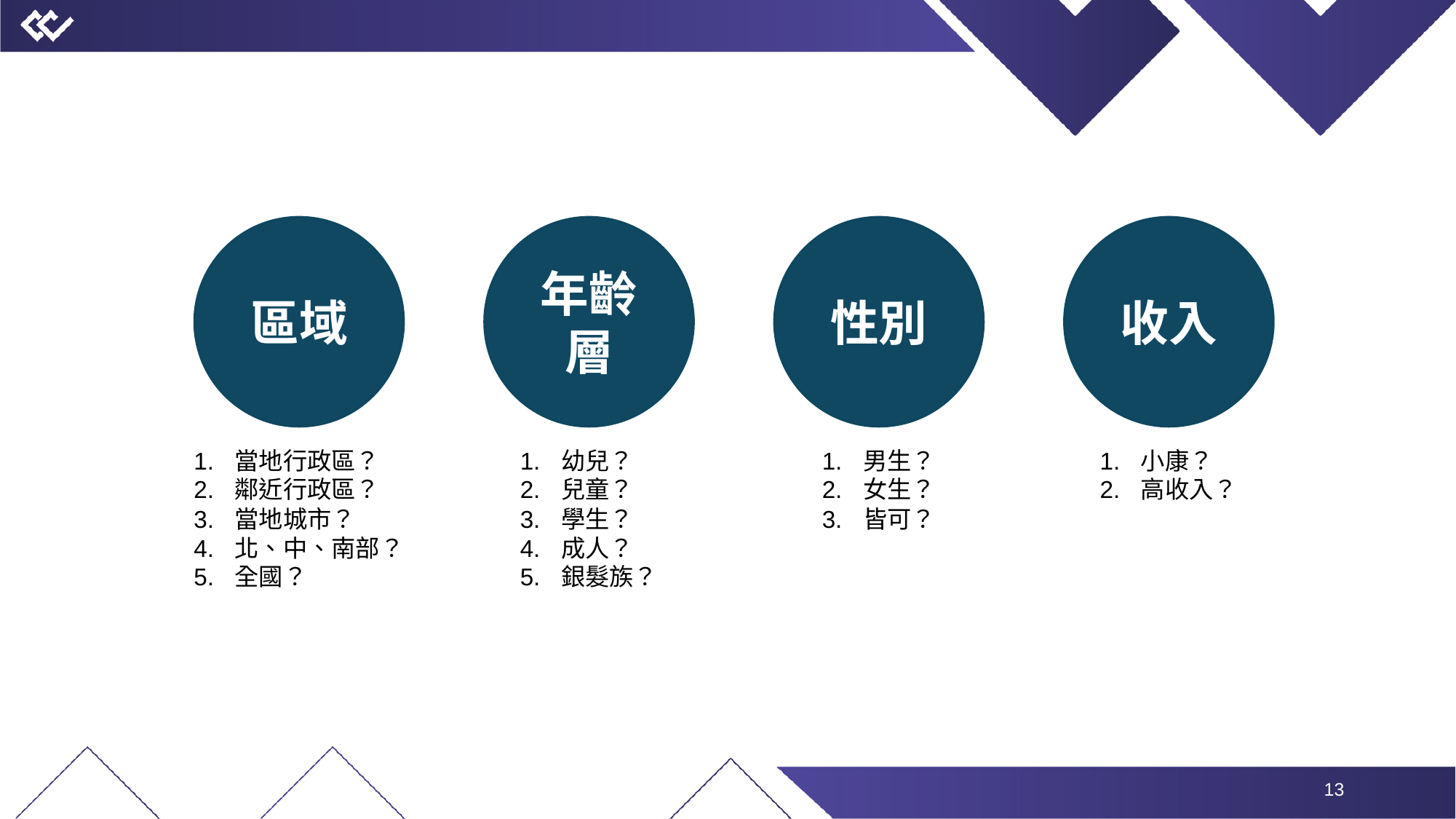

區域
年齡層
性別
收入
當地行政區？
鄰近行政區？
當地城市？
北、中、南部？
全國？
幼兒？
兒童？
學生？
成人？
銀髮族？
男生？
女生？
皆可？
小康？
高收入？
13